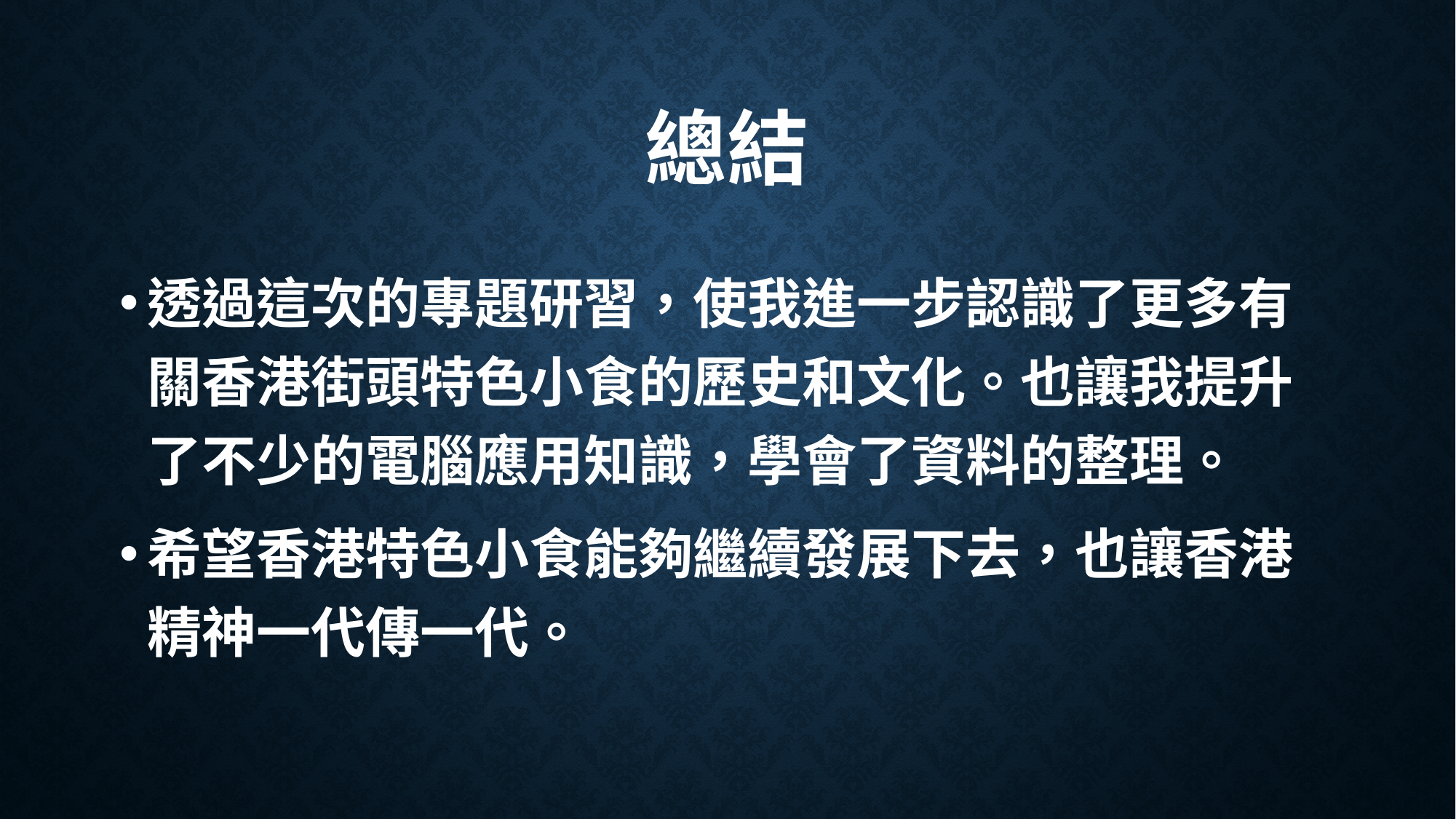

# 總結
透過這次的專題研習，使我進一步認識了更多有關香港街頭特色小食的歷史和文化。也讓我提升了不少的電腦應用知識，學會了資料的整理。
希望香港特色小食能夠繼續發展下去，也讓香港精神一代傳一代。